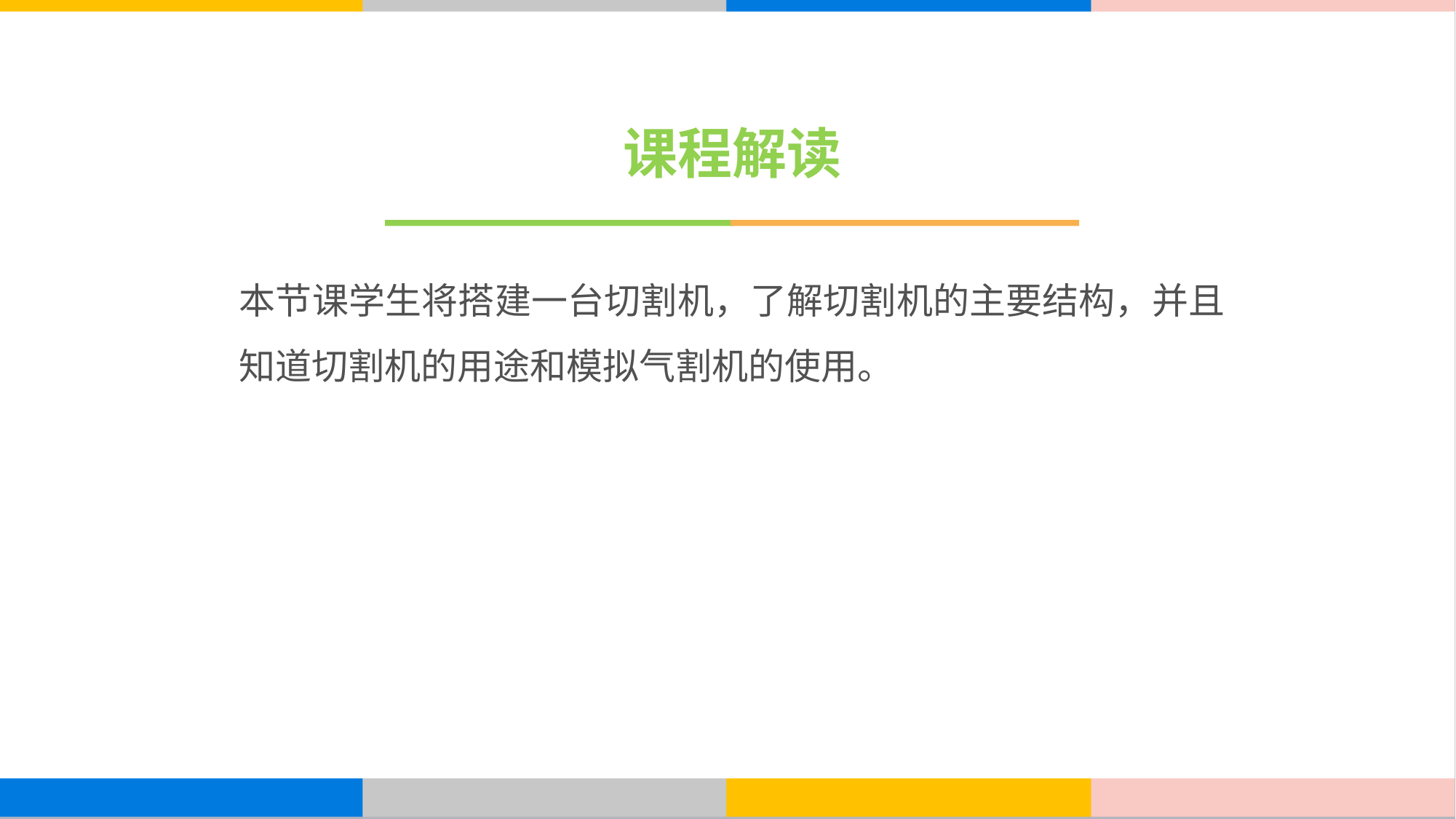

# 课程解读
本节课学生将搭建一台切割机，了解切割机的主要结构，并且知道切割机的用途和模拟气割机的使用。